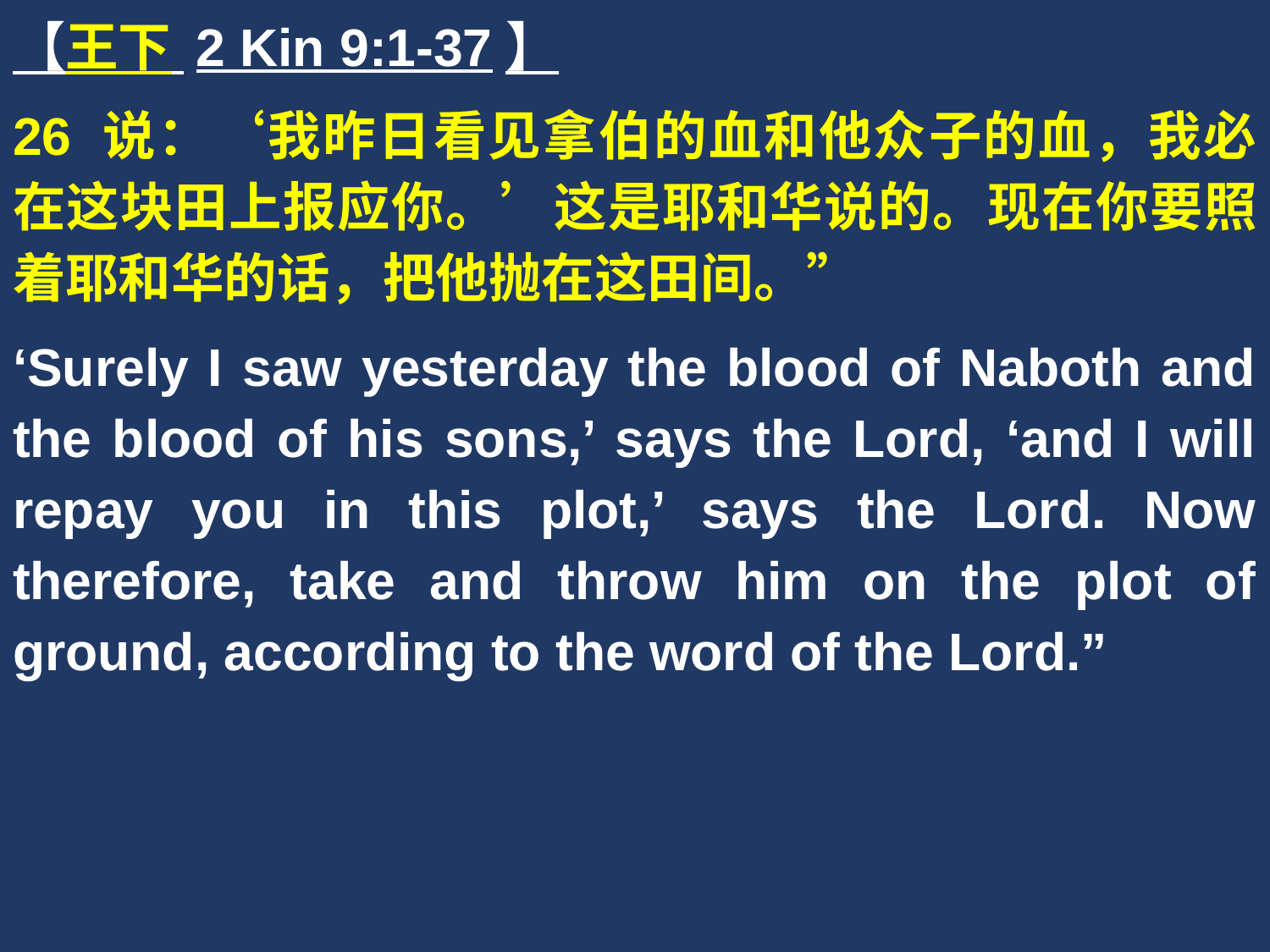

【王下 2 Kin 9:1-37】
26 说：‘我昨日看见拿伯的血和他众子的血，我必在这块田上报应你。’这是耶和华说的。现在你要照着耶和华的话，把他抛在这田间。”
‘Surely I saw yesterday the blood of Naboth and the blood of his sons,’ says the Lord, ‘and I will repay you in this plot,’ says the Lord. Now therefore, take and throw him on the plot of ground, according to the word of the Lord.”